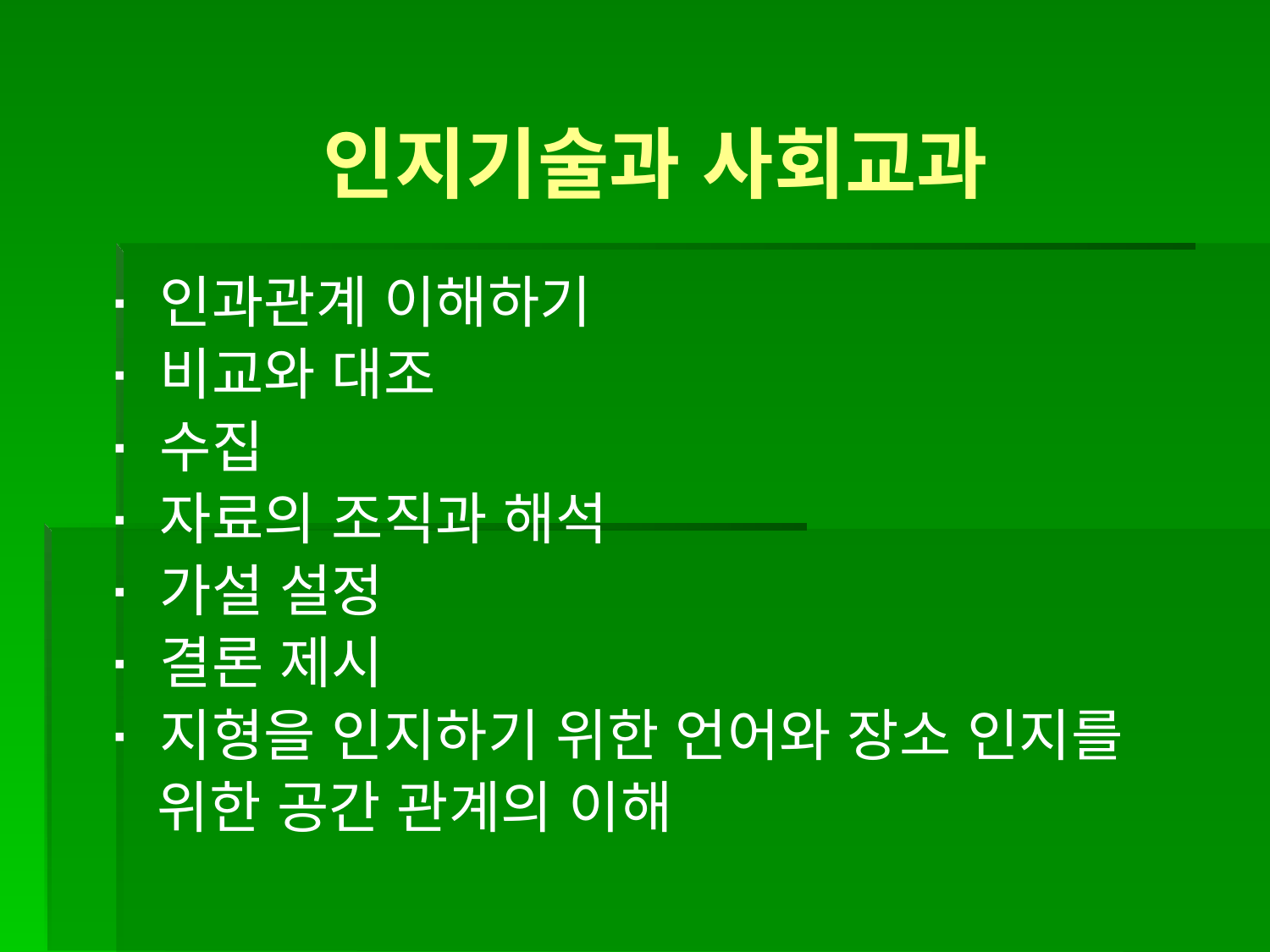

인지기술과 사회교과
· 인과관계 이해하기
· 비교와 대조
· 수집
· 자료의 조직과 해석
· 가설 설정
· 결론 제시
· 지형을 인지하기 위한 언어와 장소 인지를
  위한 공간 관계의 이해